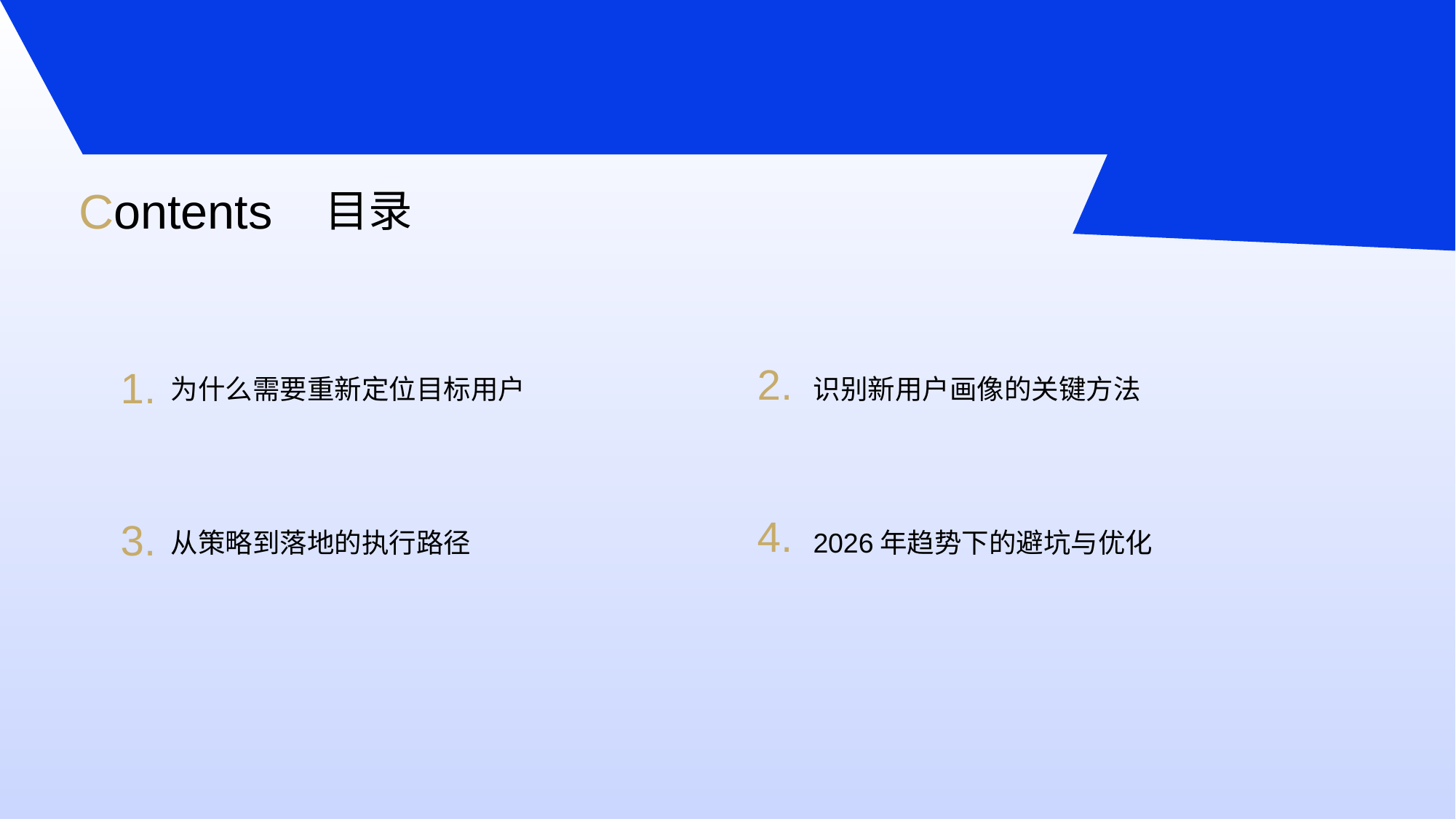

Contents
目录
2.
1.
为什么需要重新定位目标用户
识别新用户画像的关键方法
4.
3.
从策略到落地的执行路径
2026年趋势下的避坑与优化